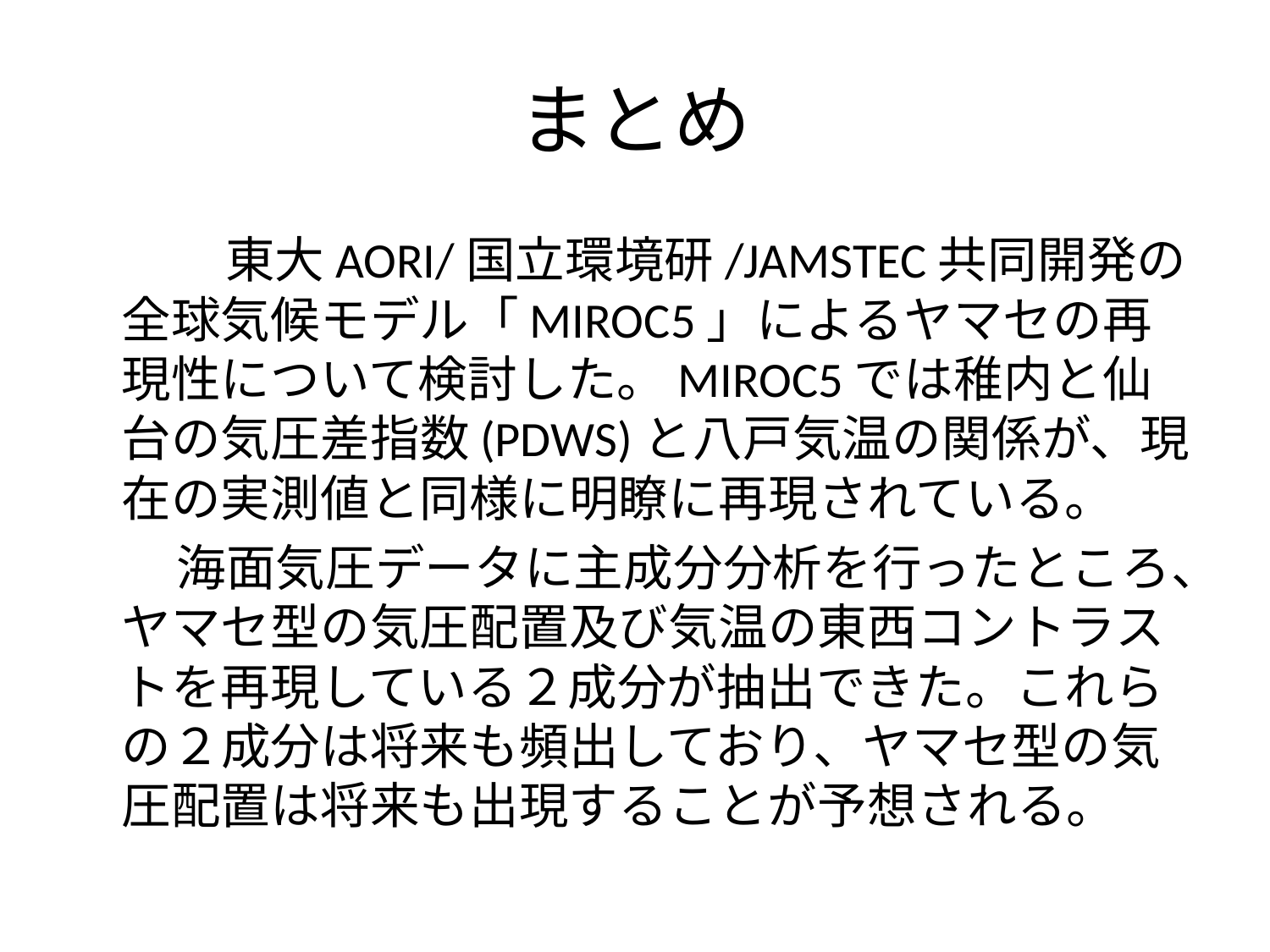

# まとめ
　　　東大AORI/国立環境研/JAMSTEC共同開発の全球気候モデル「MIROC5」によるヤマセの再現性について検討した。MIROC5では稚内と仙台の気圧差指数(PDWS)と八戸気温の関係が、現在の実測値と同様に明瞭に再現されている。
        海面気圧データに主成分分析を行ったところ、ヤマセ型の気圧配置及び気温の東西コントラストを再現している２成分が抽出できた。これらの２成分は将来も頻出しており、ヤマセ型の気圧配置は将来も出現することが予想される。